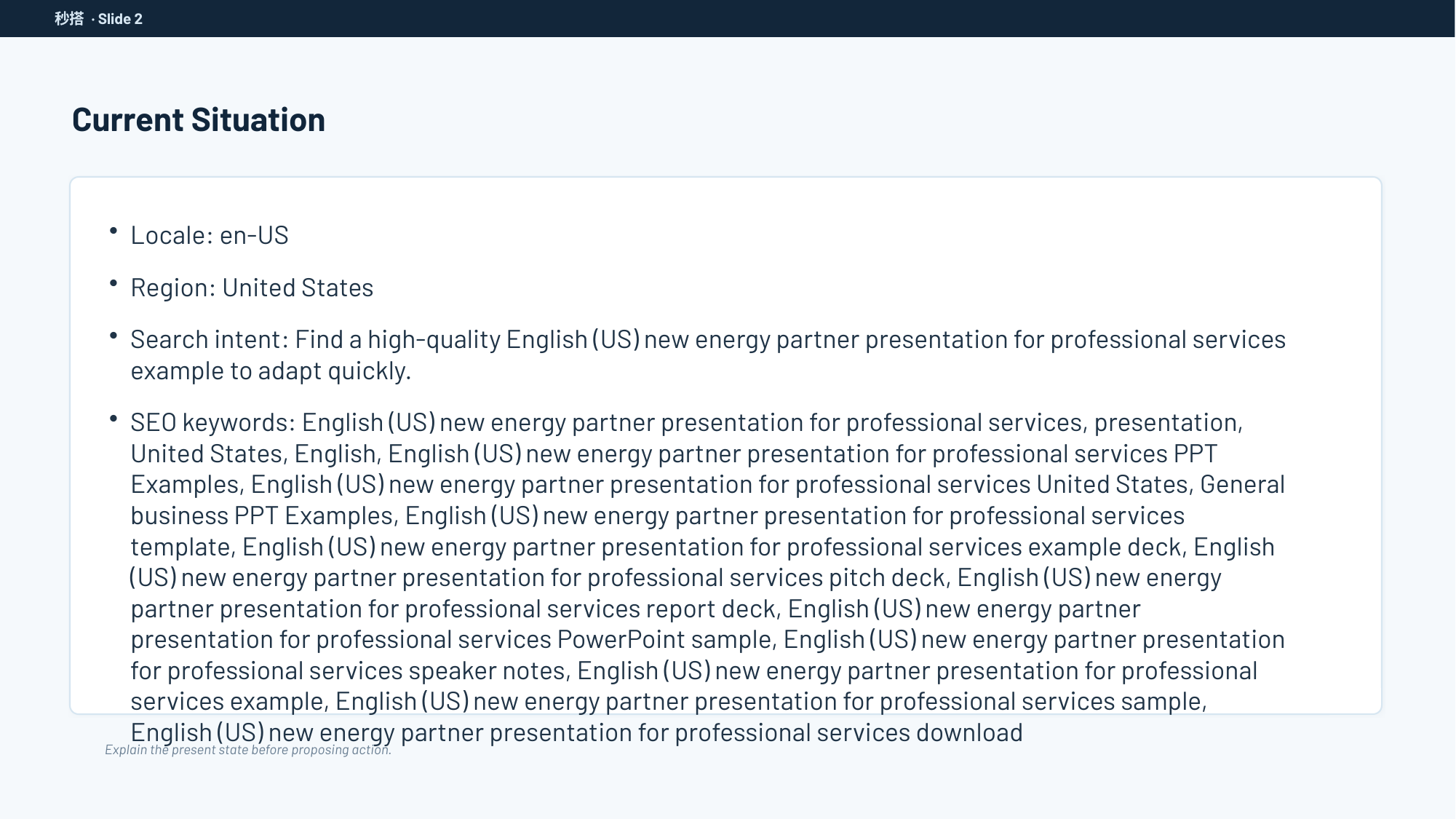

秒搭 · Slide 2
Current Situation

Locale: en-US
Region: United States
Search intent: Find a high-quality English (US) new energy partner presentation for professional services example to adapt quickly.
SEO keywords: English (US) new energy partner presentation for professional services, presentation, United States, English, English (US) new energy partner presentation for professional services PPT Examples, English (US) new energy partner presentation for professional services United States, General business PPT Examples, English (US) new energy partner presentation for professional services template, English (US) new energy partner presentation for professional services example deck, English (US) new energy partner presentation for professional services pitch deck, English (US) new energy partner presentation for professional services report deck, English (US) new energy partner presentation for professional services PowerPoint sample, English (US) new energy partner presentation for professional services speaker notes, English (US) new energy partner presentation for professional services example, English (US) new energy partner presentation for professional services sample, English (US) new energy partner presentation for professional services download
Explain the present state before proposing action.